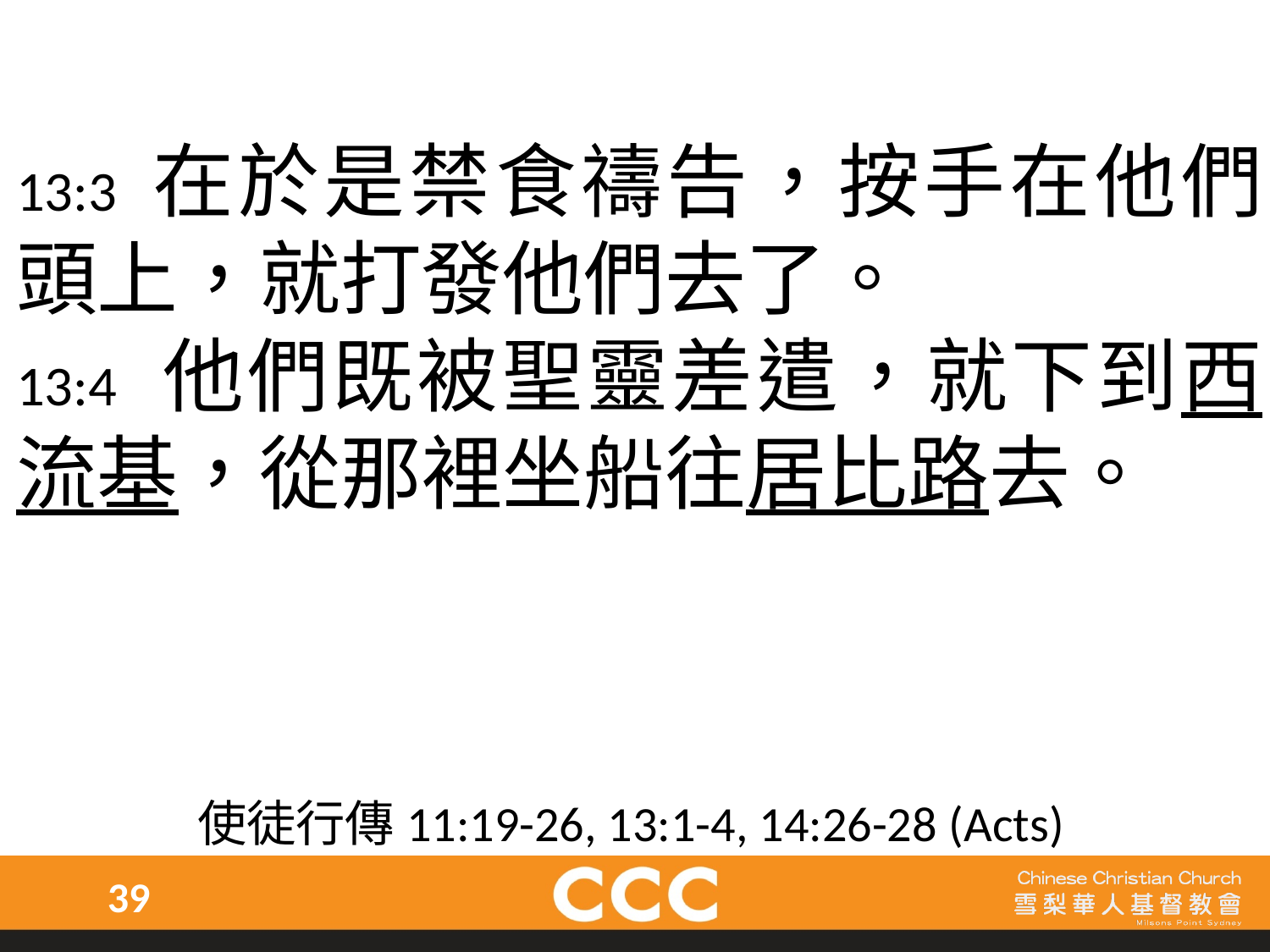

13:3 在於是禁食禱告，按手在他們頭上，就打發他們去了。
13:4 他們既被聖靈差遣，就下到西流基，從那裡坐船往居比路去。
使徒行傳11:19-26, 13:1-4, 14:26-28 (Acts)
39